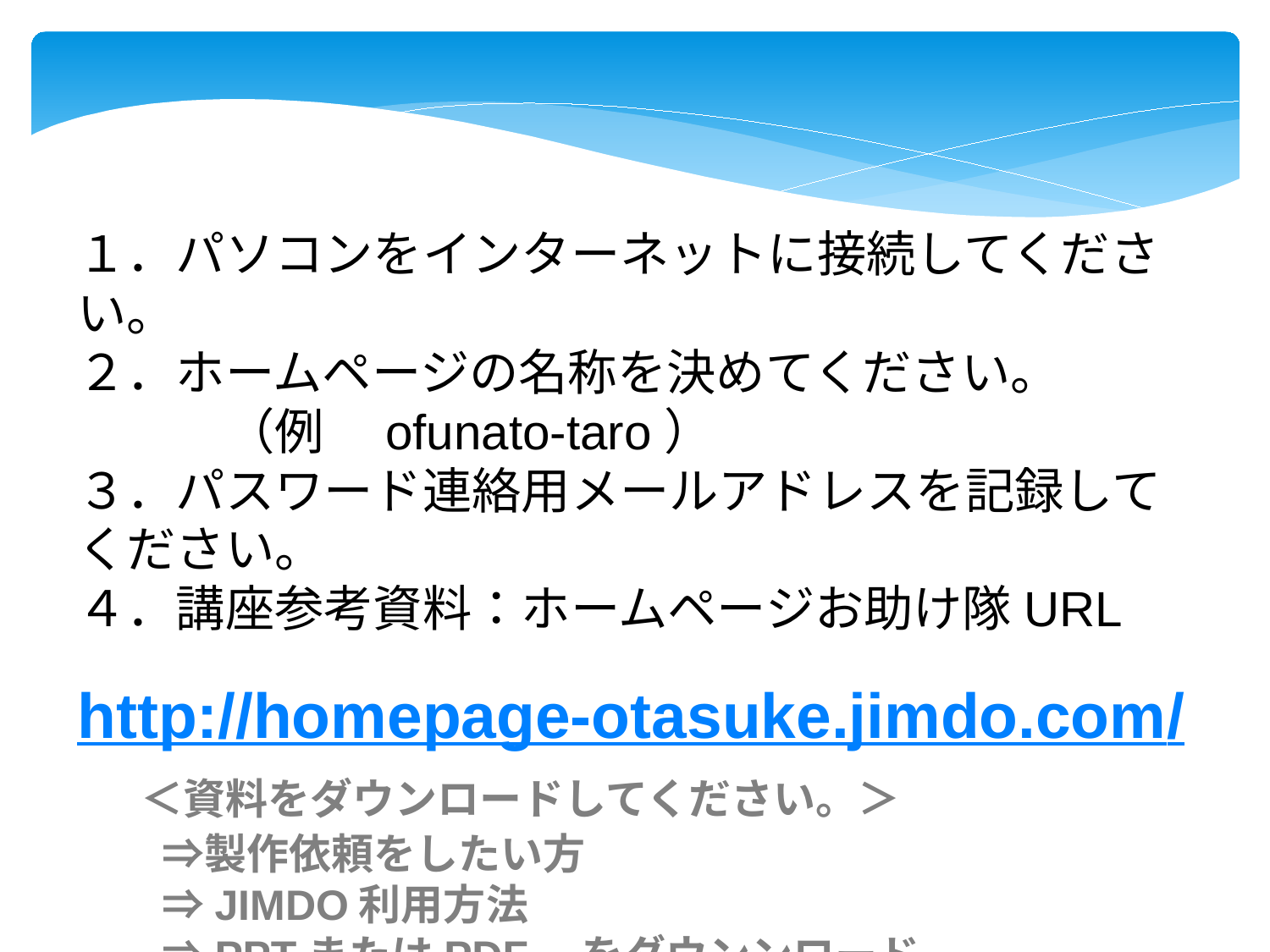

１．パソコンをインターネットに接続してください。
２．ホームページの名称を決めてください。
　　　（例　ofunato-taro）
３．パスワード連絡用メールアドレスを記録してください。
４．講座参考資料：ホームページお助け隊URL
　http://homepage-otasuke.jimdo.com/
　＜資料をダウンロードしてください。＞
　　⇒製作依頼をしたい方
　　⇒JIMDO利用方法
　　⇒PPTまたはPDF　をダウンンロード
５．練習用ＪＩＭＤＯアカウントを作りました
　　　http://ksvn01.jimdo.com/　（ksvn01-ksvn10 ﾊﾟｽﾜｰﾄﾞも同じ）